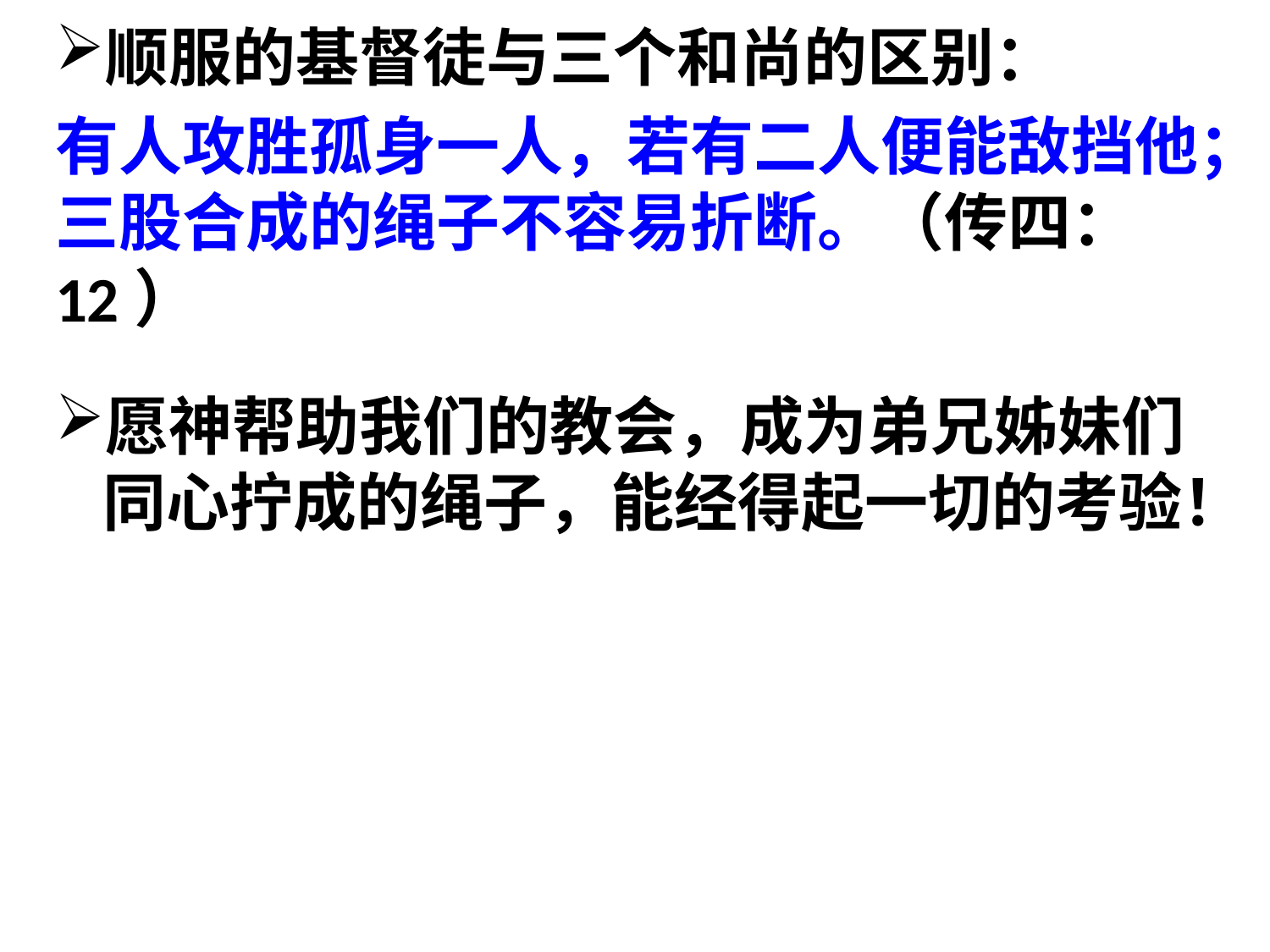

顺服的基督徒与三个和尚的区别：
有人攻胜孤身一人，若有二人便能敌挡他；三股合成的绳子不容易折断。（传四：12）

愿神帮助我们的教会，成为弟兄姊妹们同心拧成的绳子，能经得起一切的考验！